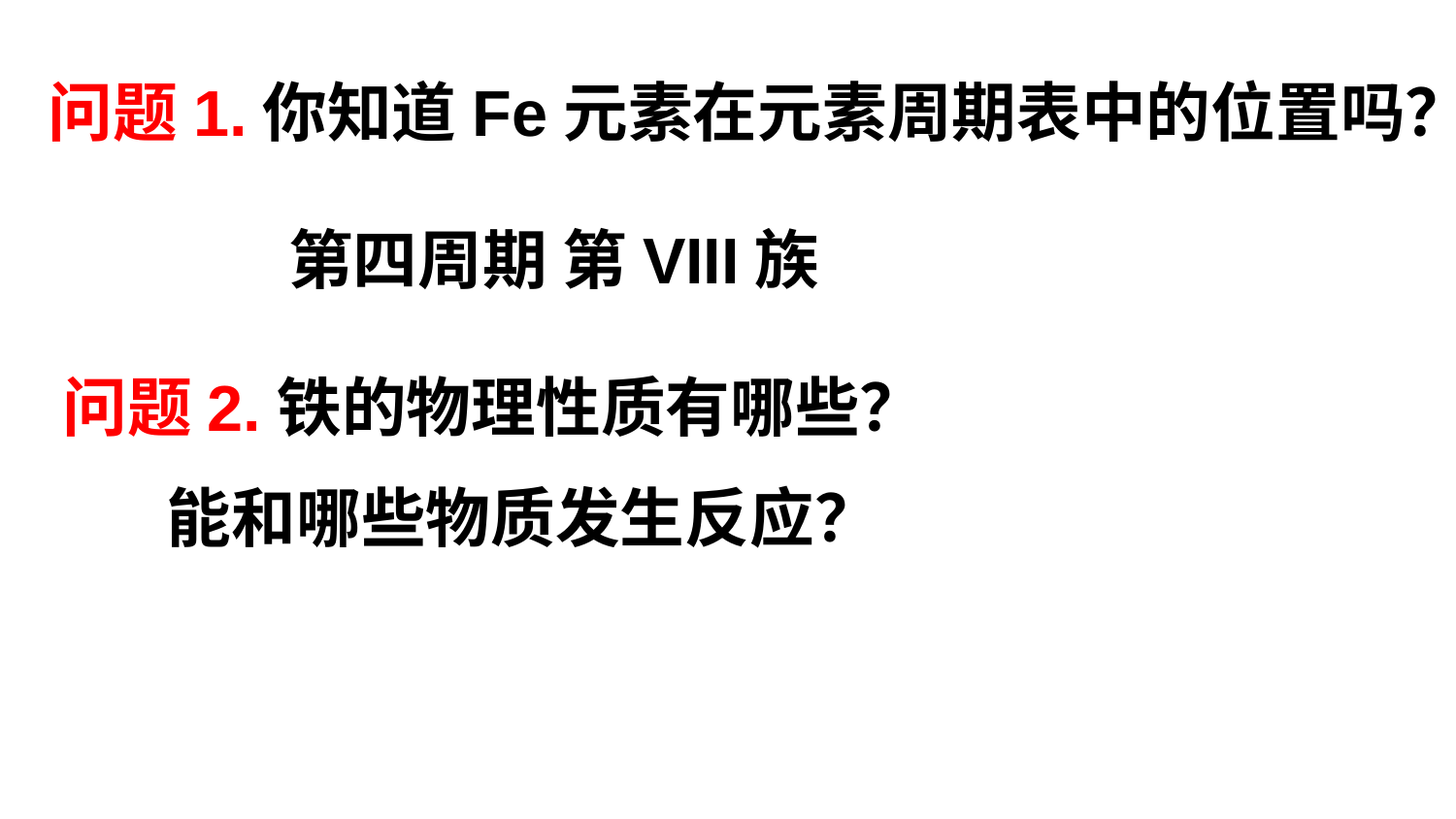

问题1.你知道Fe元素在元素周期表中的位置吗？
第四周期 第VIII族
问题2.铁的物理性质有哪些？
      能和哪些物质发生反应？